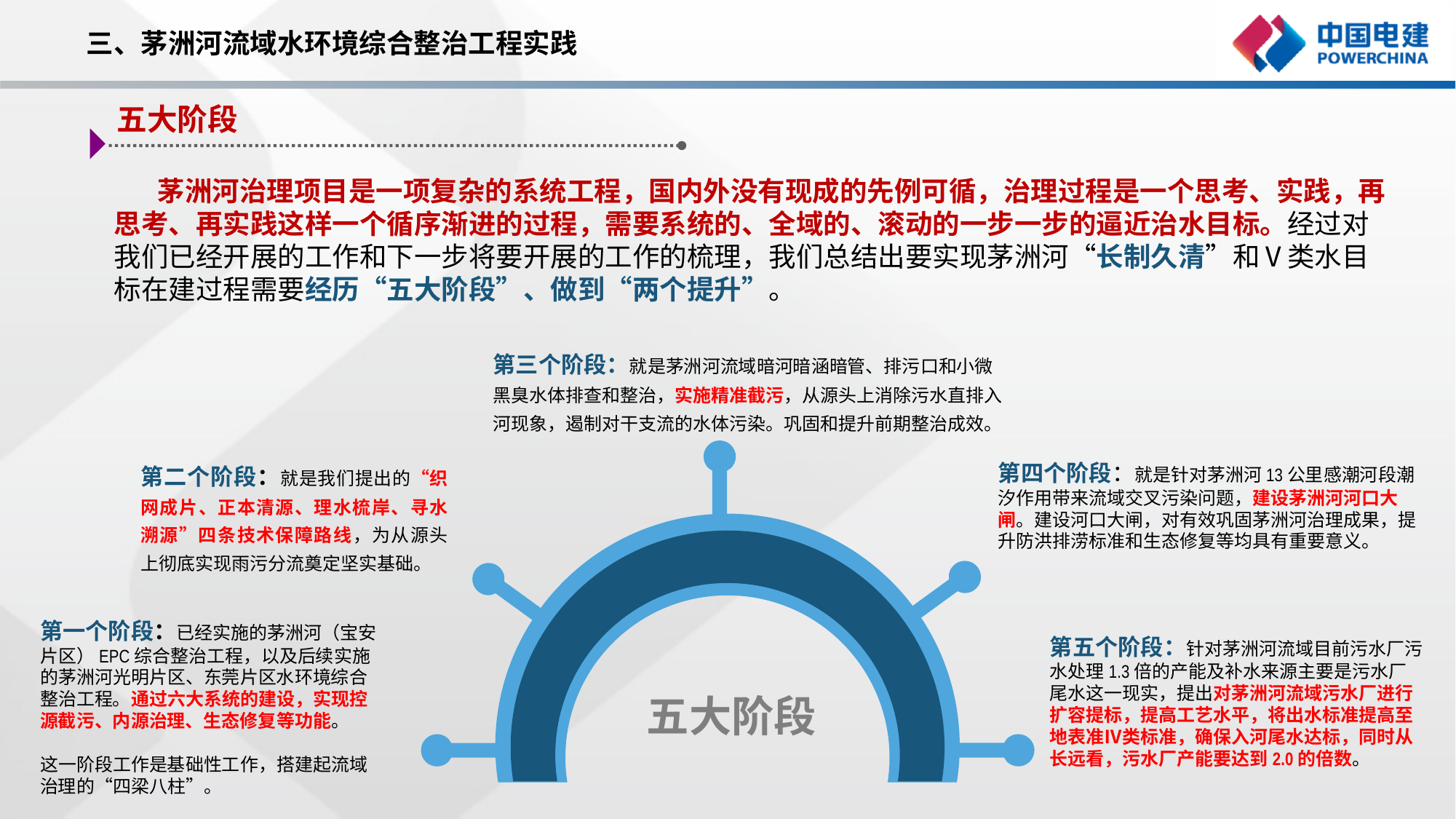

三、茅洲河流域水环境综合整治工程实践
五大阶段

      茅洲河治理项目是一项复杂的系统工程，国内外没有现成的先例可循，治理过程是一个思考、实践，再思考、再实践这样一个循序渐进的过程，需要系统的、全域的、滚动的一步一步的逼近治水目标。经过对我们已经开展的工作和下一步将要开展的工作的梳理，我们总结出要实现茅洲河“长制久清”和Ⅴ类水目标在建过程需要经历“五大阶段”、做到“两个提升”。
第三个阶段：就是茅洲河流域暗河暗涵暗管、排污口和小微黑臭水体排查和整治，实施精准截污，从源头上消除污水直排入河现象，遏制对干支流的水体污染。巩固和提升前期整治成效。

第二个阶段：就是我们提出的“织网成片、正本清源、理水梳岸、寻水溯源”四条技术保障路线，为从源头上彻底实现雨污分流奠定坚实基础。
第四个阶段：就是针对茅洲河13公里感潮河段潮汐作用带来流域交叉污染问题，建设茅洲河河口大闸。建设河口大闸，对有效巩固茅洲河治理成果，提升防洪排涝标准和生态修复等均具有重要意义。

第一个阶段：已经实施的茅洲河（宝安片区）EPC综合整治工程，以及后续实施的茅洲河光明片区、东莞片区水环境综合整治工程。通过六大系统的建设，实现控源截污、内源治理、生态修复等功能。

这一阶段工作是基础性工作，搭建起流域治理的“四梁八柱”。
第五个阶段：针对茅洲河流域目前污水厂污水处理1.3倍的产能及补水来源主要是污水厂尾水这一现实，提出对茅洲河流域污水厂进行扩容提标，提高工艺水平，将出水标准提高至地表准Ⅳ类标准，确保入河尾水达标，同时从长远看，污水厂产能要达到2.0的倍数。
五大阶段